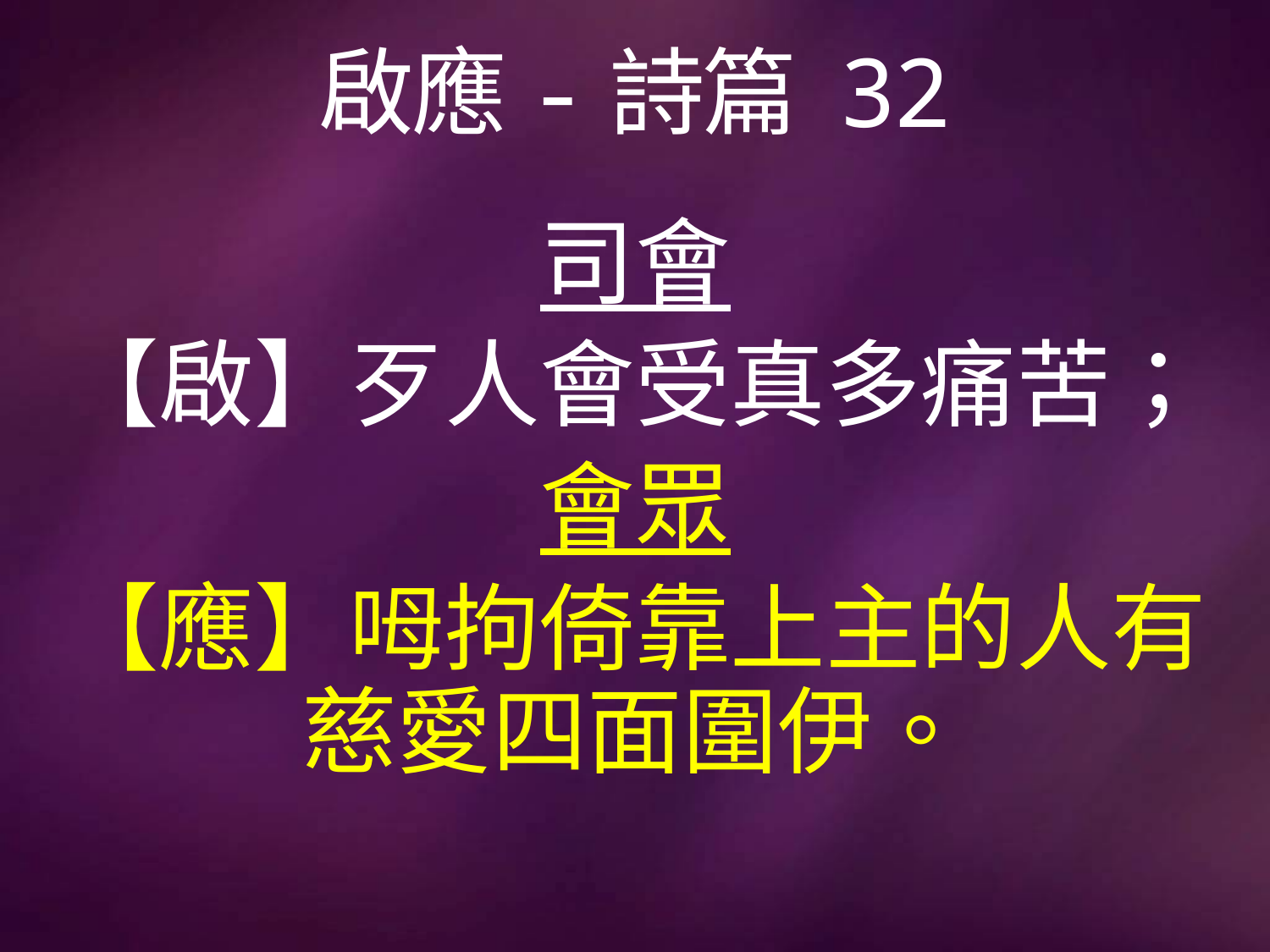

# 啟應-詩篇 32
司會
【啟】歹人會受真多痛苦；
會眾
【應】呣拘倚靠上主的人有慈愛四面圍伊。